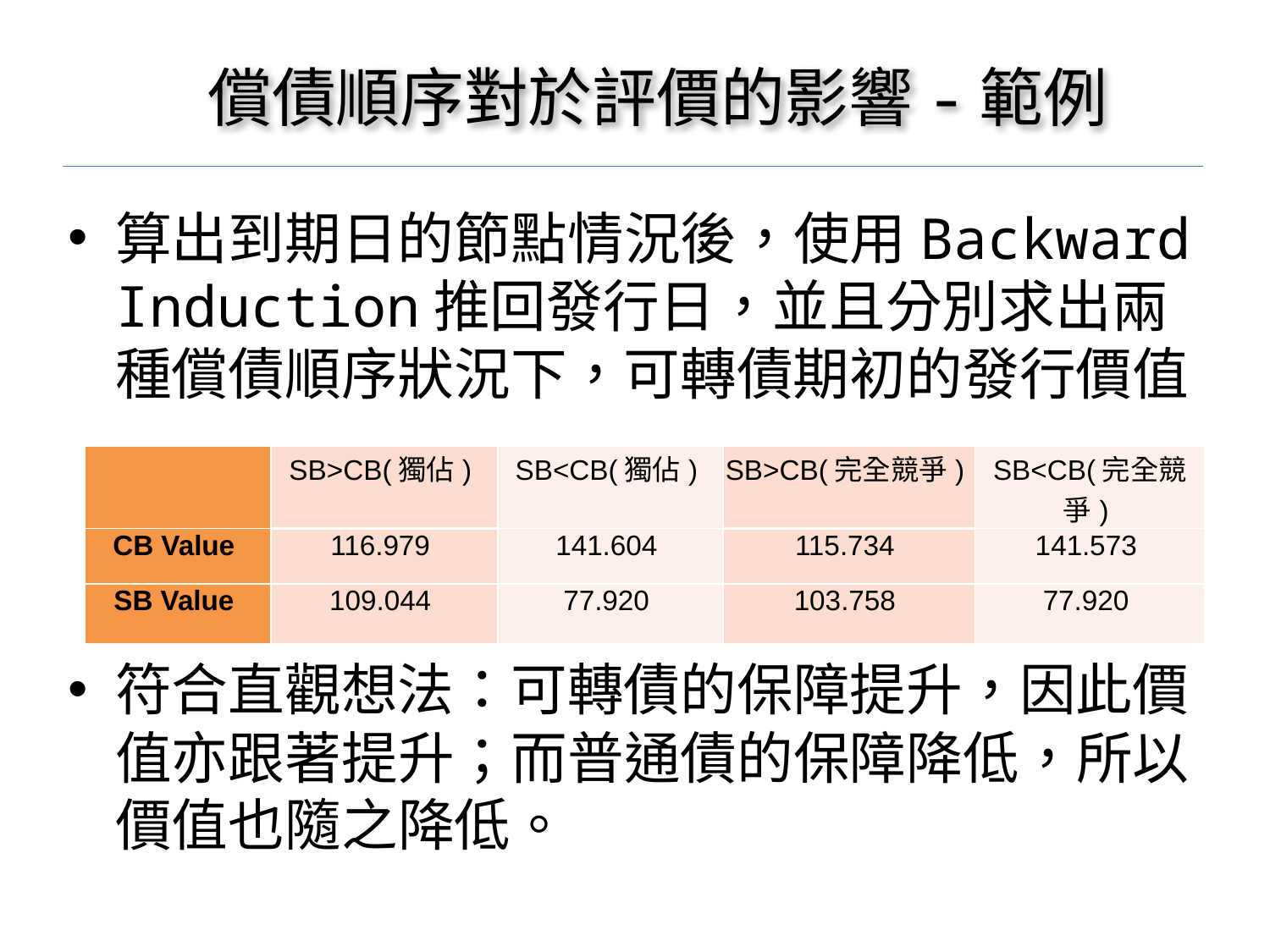

# 償債順序對於評價的影響-範例
算出到期日的節點情況後，使用Backward Induction推回發行日，並且分別求出兩種償債順序狀況下，可轉債期初的發行價值

符合直觀想法：可轉債的保障提升，因此價值亦跟著提升；而普通債的保障降低，所以價值也隨之降低。

|  | SB>CB(獨佔) | SB<CB(獨佔) | SB>CB(完全競爭) | SB<CB(完全競爭) |
| --- | --- | --- | --- | --- |
| CB Value | 116.979 | 141.604 | 115.734 | 141.573 |
| SB Value | 109.044 | 77.920 | 103.758 | 77.920 |